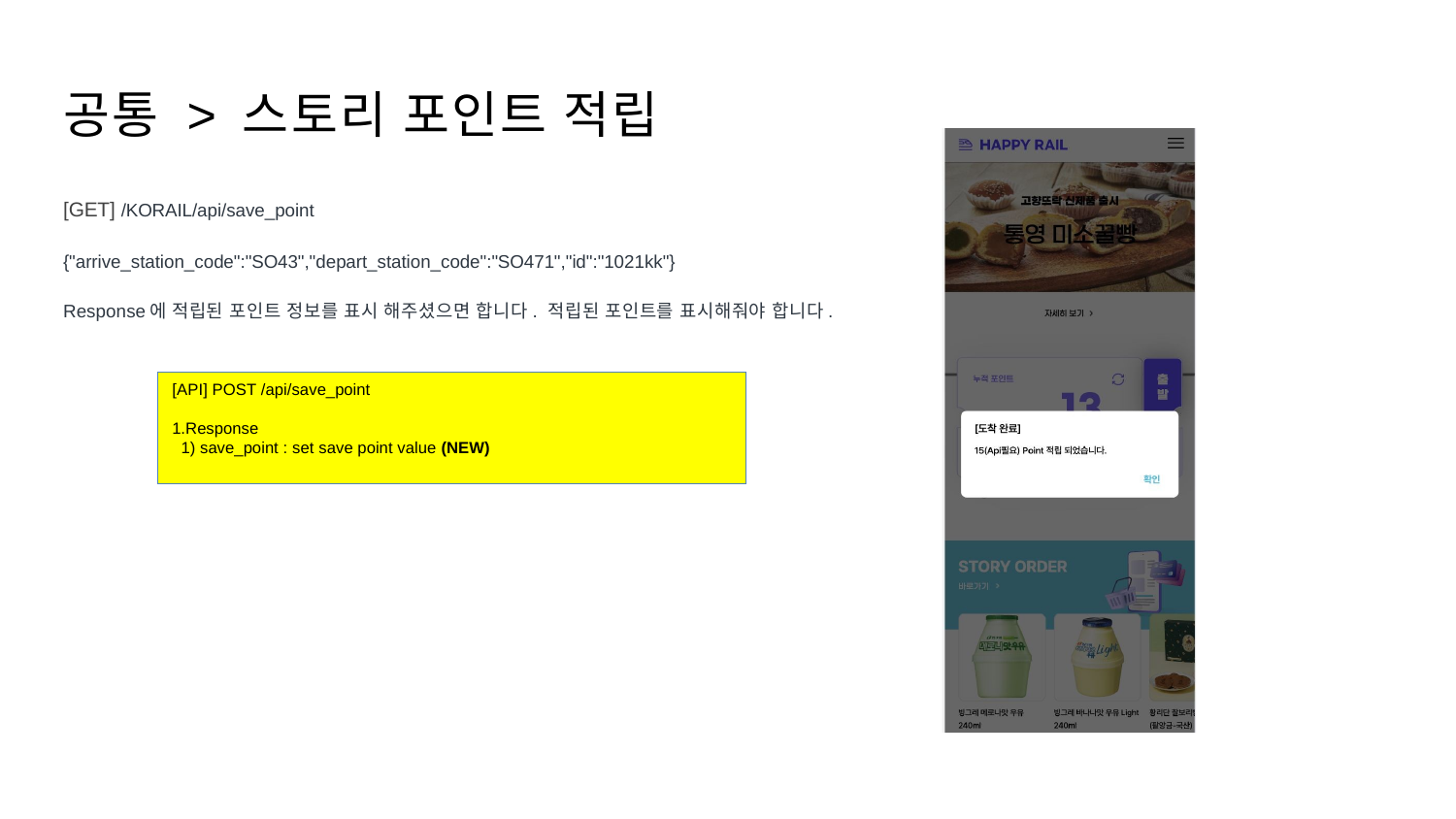

공통 > 스토리 포인트 적립

[GET] /KORAIL/api/save_point

{"arrive_station_code":"SO43","depart_station_code":"SO471","id":"1021kk"}

Response에 적립된 포인트 정보를 표시 해주셨으면 합니다. 적립된 포인트를 표시해줘야 합니다.
[API] POST /api/save_point

1.Response
  1) save_point : set save point value (NEW)